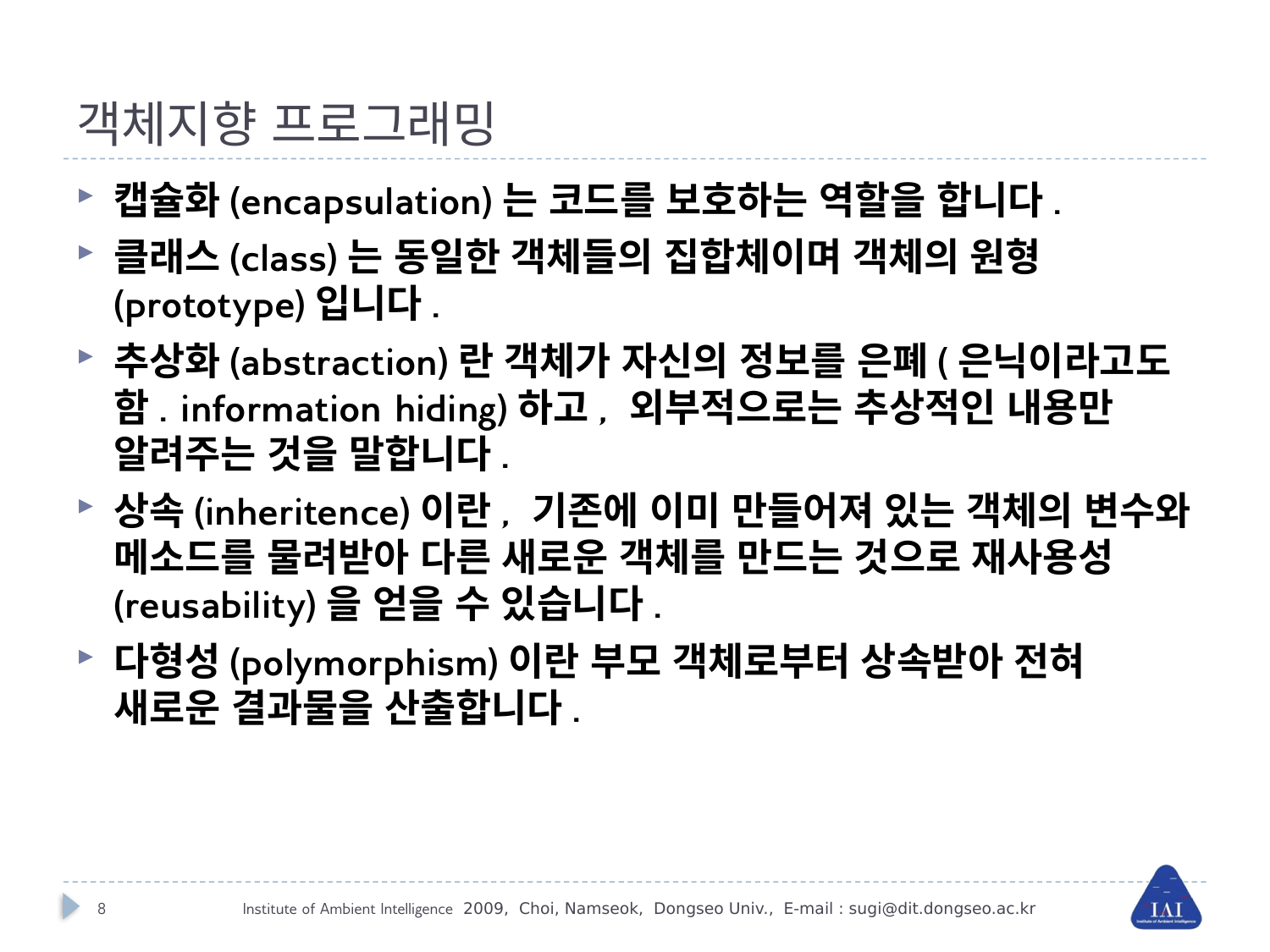

# 객체지향 프로그래밍
캡슐화(encapsulation)는 코드를 보호하는 역할을 합니다.
클래스(class)는 동일한 객체들의 집합체이며 객체의 원형(prototype)입니다.
추상화(abstraction)란 객체가 자신의 정보를 은폐(은닉이라고도 함. information hiding)하고, 외부적으로는 추상적인 내용만 알려주는 것을 말합니다.
상속(inheritence)이란, 기존에 이미 만들어져 있는 객체의 변수와 메소드를 물려받아 다른 새로운 객체를 만드는 것으로 재사용성(reusability)을 얻을 수 있습니다.
다형성(polymorphism)이란 부모 객체로부터 상속받아 전혀 새로운 결과물을 산출합니다.